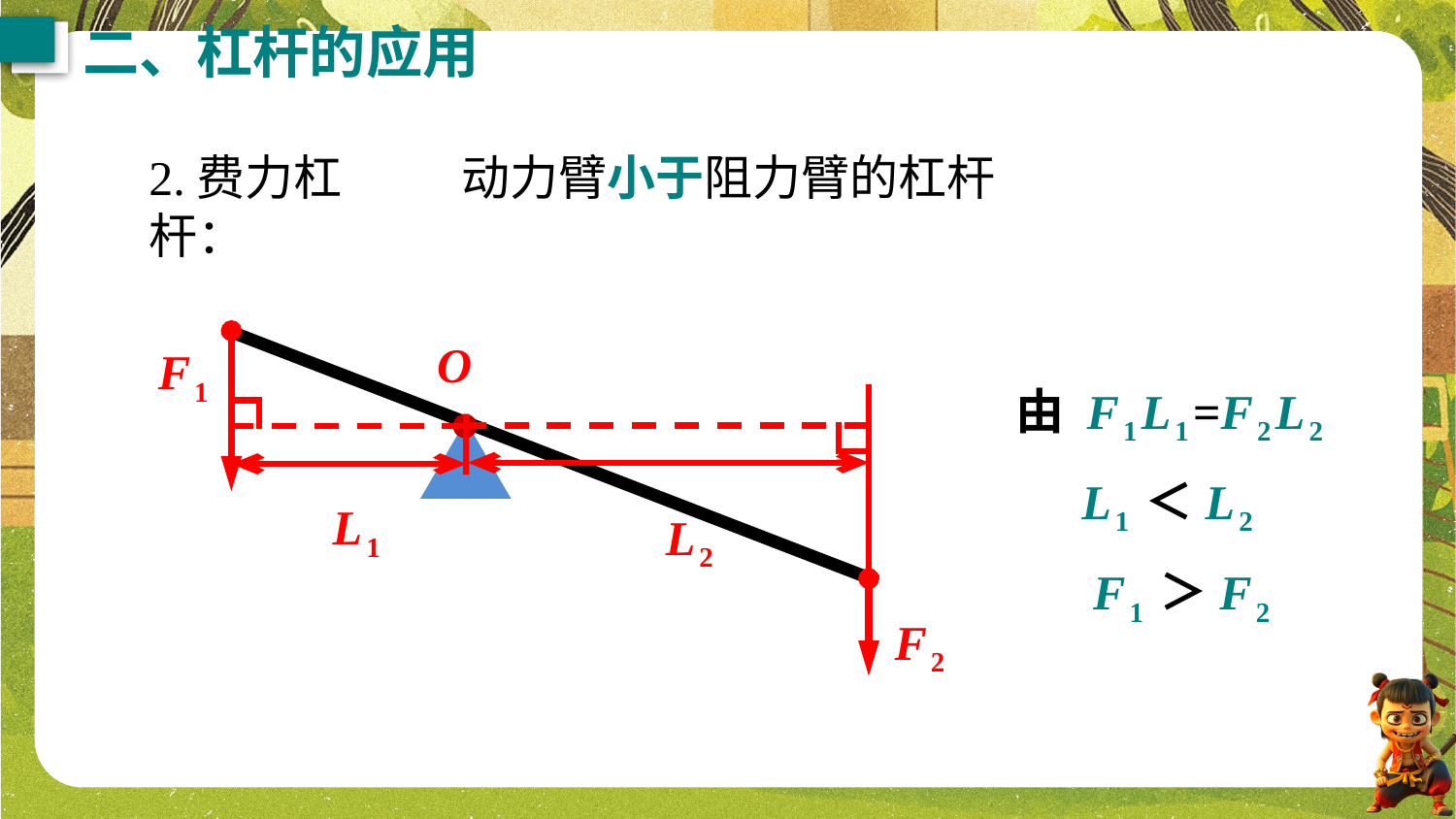

二、杠杆的应用

2.费力杠杆：
动力臂小于阻力臂的杠杆
O
F1
由 F1L1=F2L2
 L1＜L2
  F1＞F2

L1
L2
F2